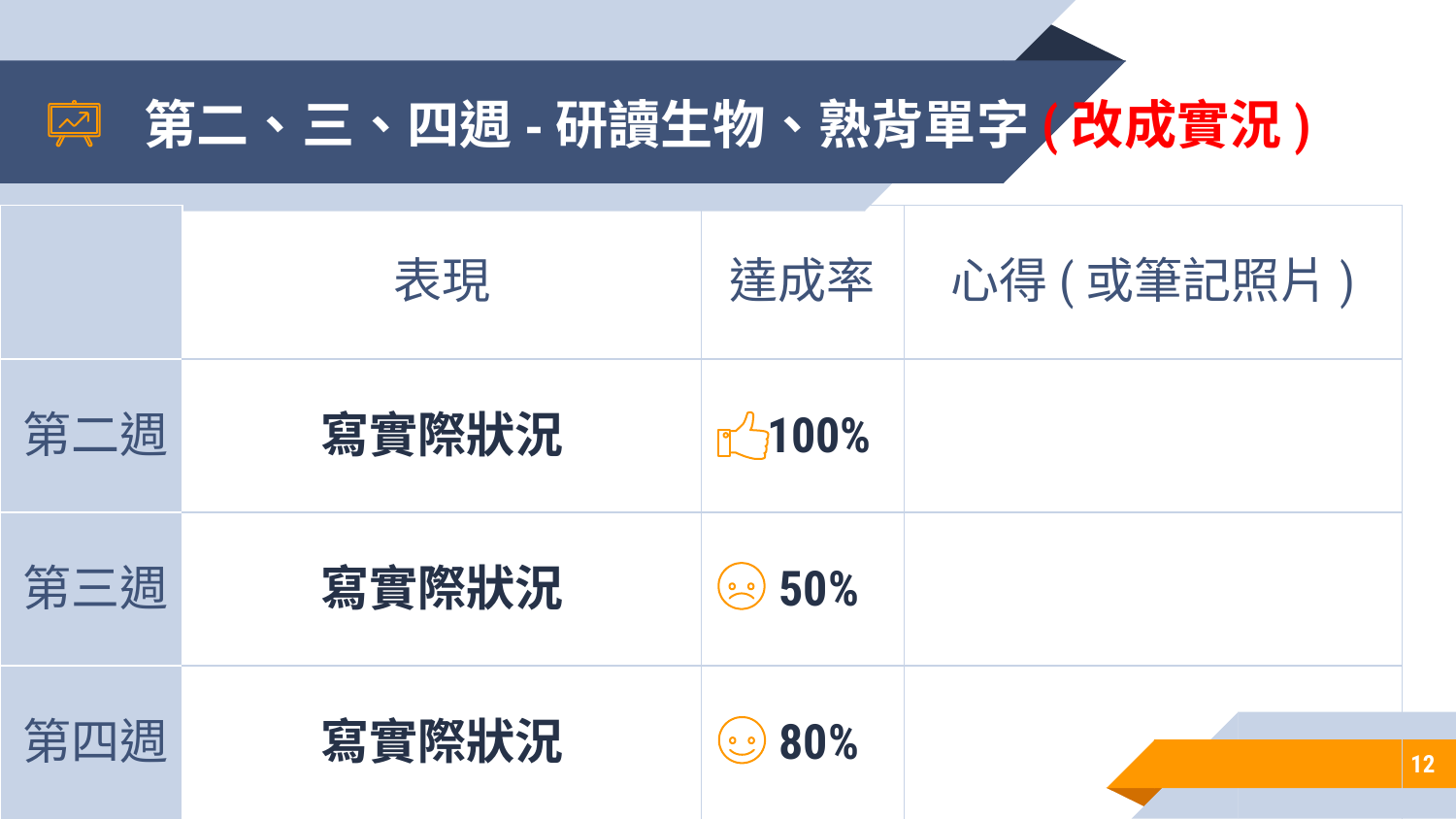

# 第二、三、四週-研讀生物、熟背單字(改成實況)

|  | 表現 | 達成率 | 心得(或筆記照片) |
| --- | --- | --- | --- |
| 第二週 | 寫實際狀況 | 100% |  |
| 第三週 | 寫實際狀況 | 50% |  |
| 第四週 | 寫實際狀況 | 80% |  |

12